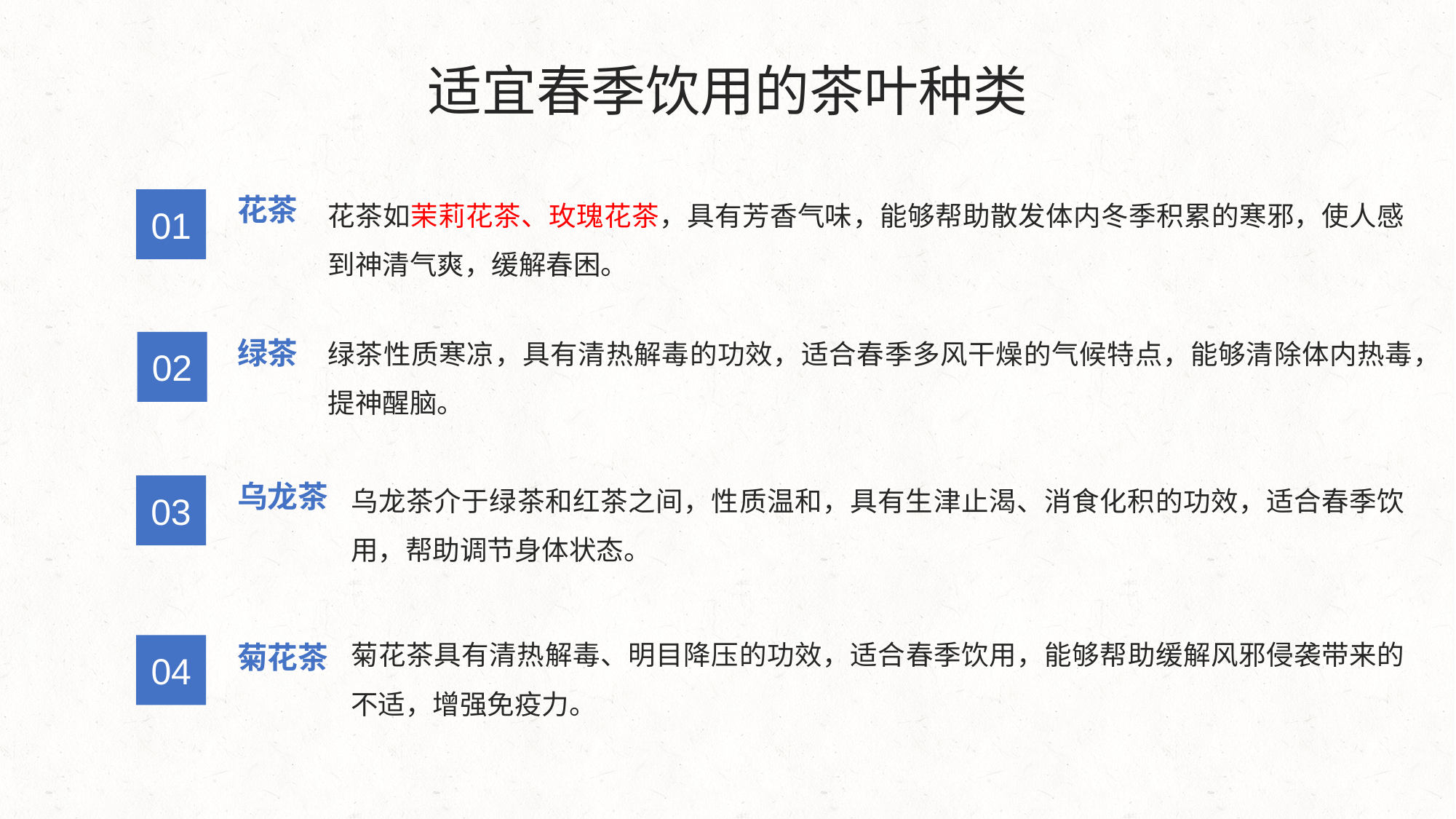

# 适宜春季饮用的茶叶种类
花茶
花茶如茉莉花茶、玫瑰花茶，具有芳香气味，能够帮助散发体内冬季积累的寒邪，使人感到神清气爽，缓解春困。
01
绿茶性质寒凉，具有清热解毒的功效，适合春季多风干燥的气候特点，能够清除体内热毒，提神醒脑。
绿茶
02
乌龙茶介于绿茶和红茶之间，性质温和，具有生津止渴、消食化积的功效，适合春季饮用，帮助调节身体状态。
乌龙茶
03
菊花茶具有清热解毒、明目降压的功效，适合春季饮用，能够帮助缓解风邪侵袭带来的不适，增强免疫力。
菊花茶
04